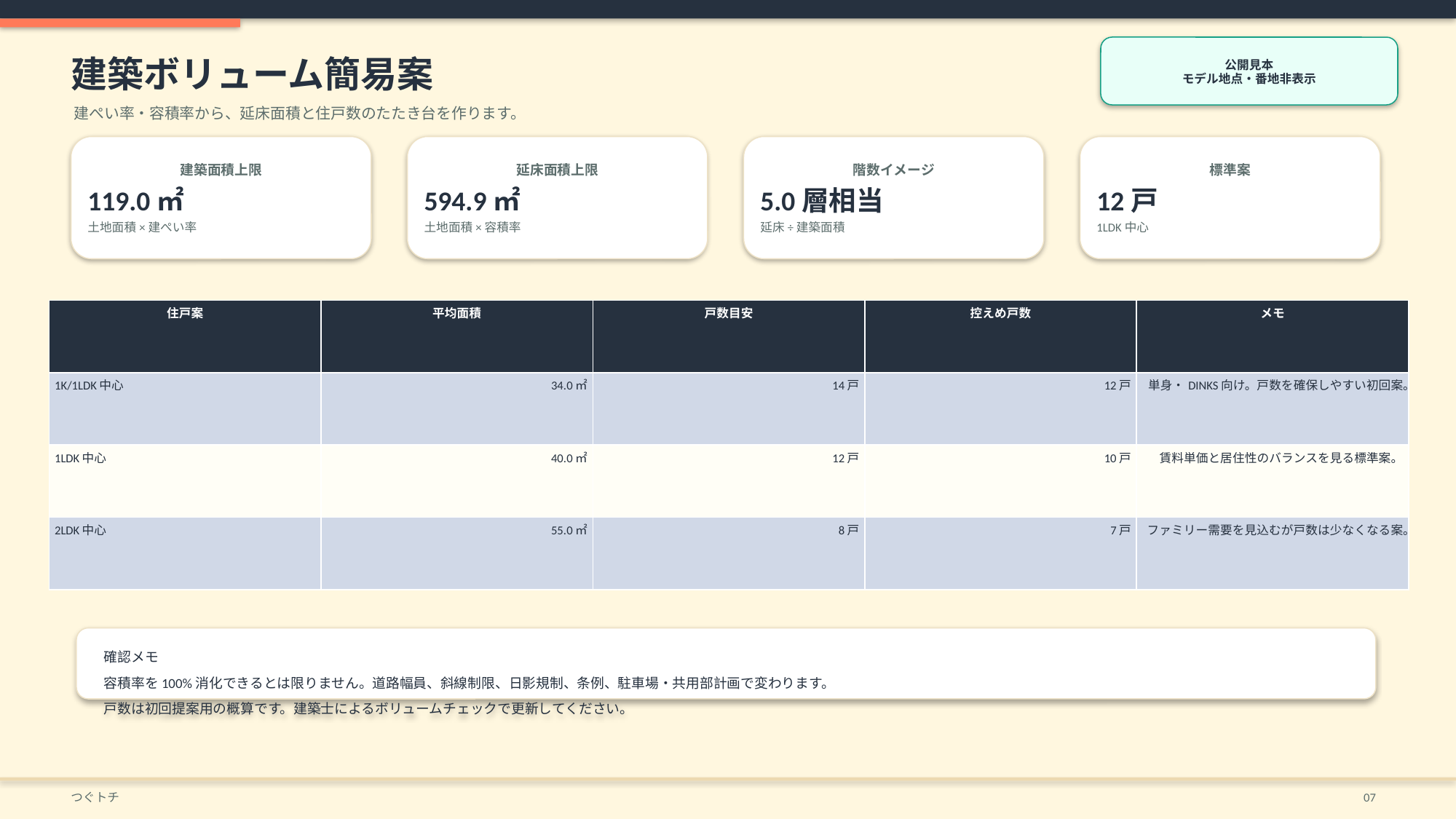

公開見本
モデル地点・番地非表示
建築ボリューム簡易案
建ぺい率・容積率から、延床面積と住戸数のたたき台を作ります。
建築面積上限
119.0㎡
土地面積×建ぺい率
延床面積上限
594.9㎡
土地面積×容積率
階数イメージ
5.0層相当
延床÷建築面積
標準案
12戸
1LDK中心
| 住戸案 | 平均面積 | 戸数目安 | 控えめ戸数 | メモ |
| --- | --- | --- | --- | --- |
| 1K/1LDK中心 | 34.0㎡ | 14戸 | 12戸 | 単身・DINKS向け。戸数を確保しやすい初回案。 |
| 1LDK中心 | 40.0㎡ | 12戸 | 10戸 | 賃料単価と居住性のバランスを見る標準案。 |
| 2LDK中心 | 55.0㎡ | 8戸 | 7戸 | ファミリー需要を見込むが戸数は少なくなる案。 |
確認メモ
容積率を100%消化できるとは限りません。道路幅員、斜線制限、日影規制、条例、駐車場・共用部計画で変わります。
戸数は初回提案用の概算です。建築士によるボリュームチェックで更新してください。

つぐトチ
07